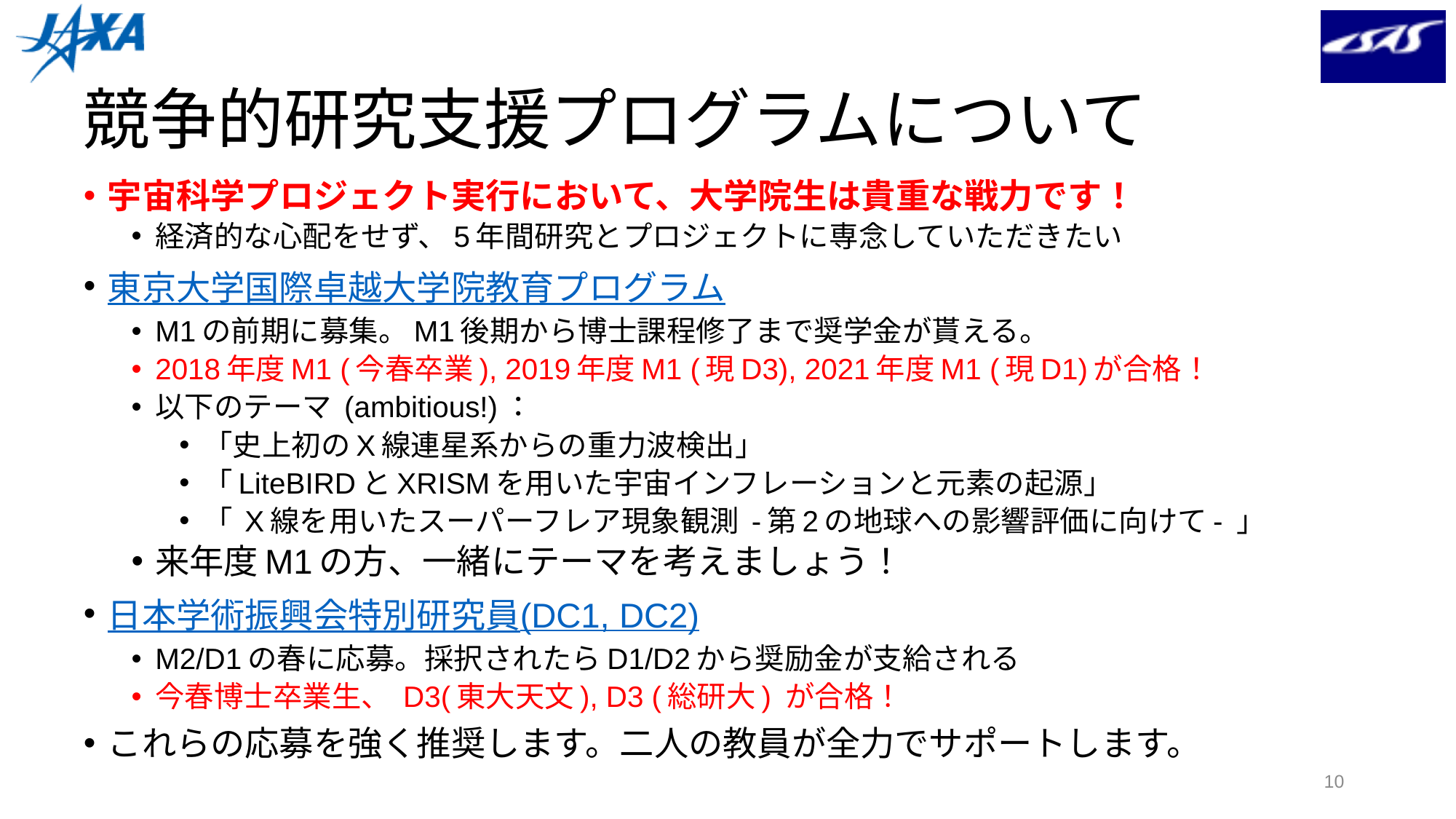

# 競争的研究支援プログラムについて
宇宙科学プロジェクト実行において、大学院生は貴重な戦力です！
経済的な心配をせず、5年間研究とプロジェクトに専念していただきたい
東京大学国際卓越大学院教育プログラム
M1の前期に募集。M1後期から博士課程修了まで奨学金が貰える。
2018年度M1 (今春卒業), 2019年度M1 (現D3), 2021年度M1 (現D1)が合格！
以下のテーマ (ambitious!)：
「史上初のX線連星系からの重力波検出」
「LiteBIRDとXRISMを用いた宇宙インフレーションと元素の起源」
「 X線を用いたスーパーフレア現象観測 -第2の地球への影響評価に向けて- 」
来年度M1の方、一緒にテーマを考えましょう！
日本学術振興会特別研究員(DC1, DC2)
M2/D1の春に応募。採択されたらD1/D2から奨励金が支給される
今春博士卒業生、 D3(東大天文), D3 (総研大) が合格！
これらの応募を強く推奨します。二人の教員が全力でサポートします。
10